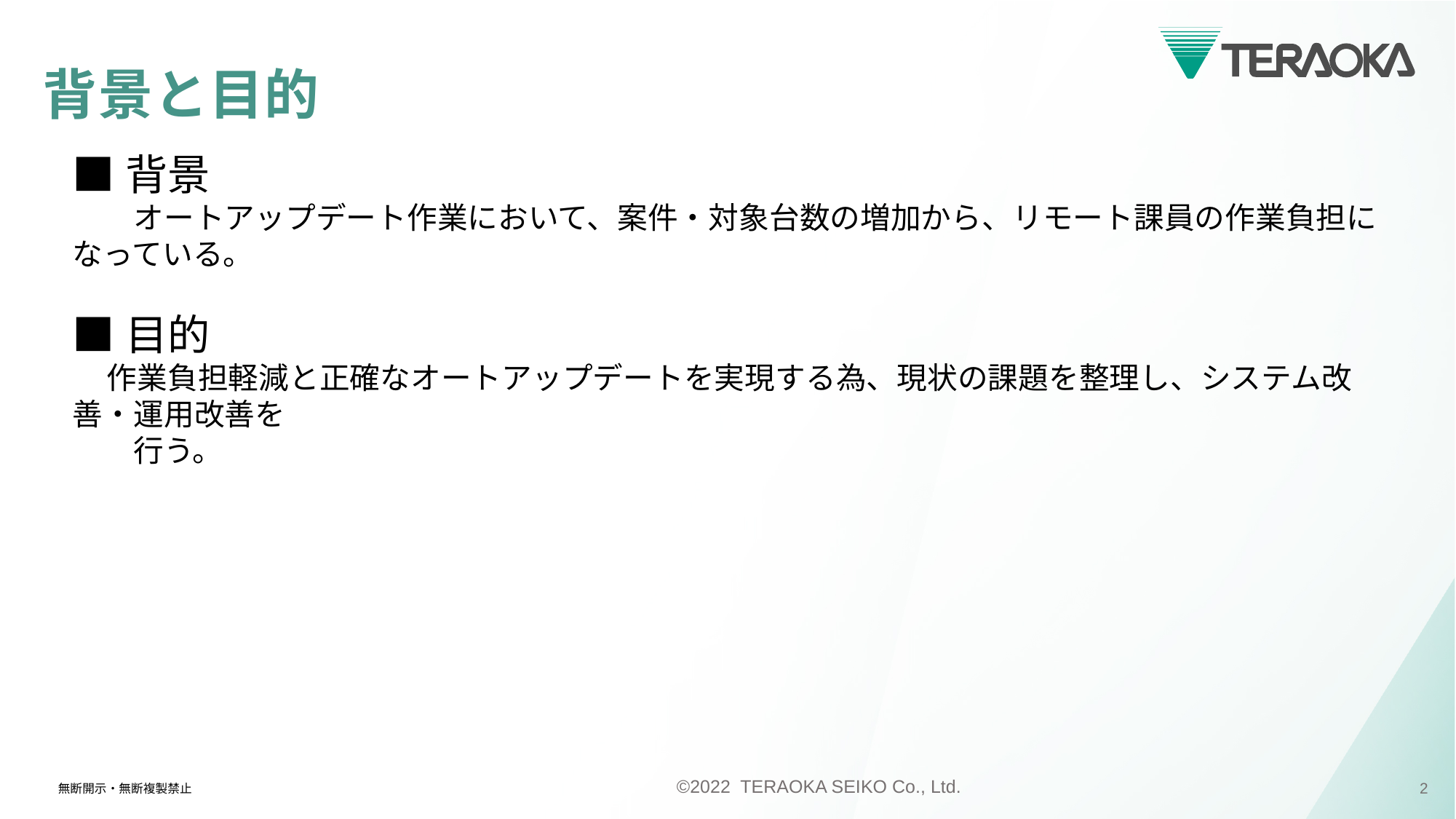

背景と目的

■背景
　　オートアップデート作業において、案件・対象台数の増加から、リモート課員の作業負担になっている。

■目的
    作業負担軽減と正確なオートアップデートを実現する為、現状の課題を整理し、システム改善・運用改善を
　　行う。